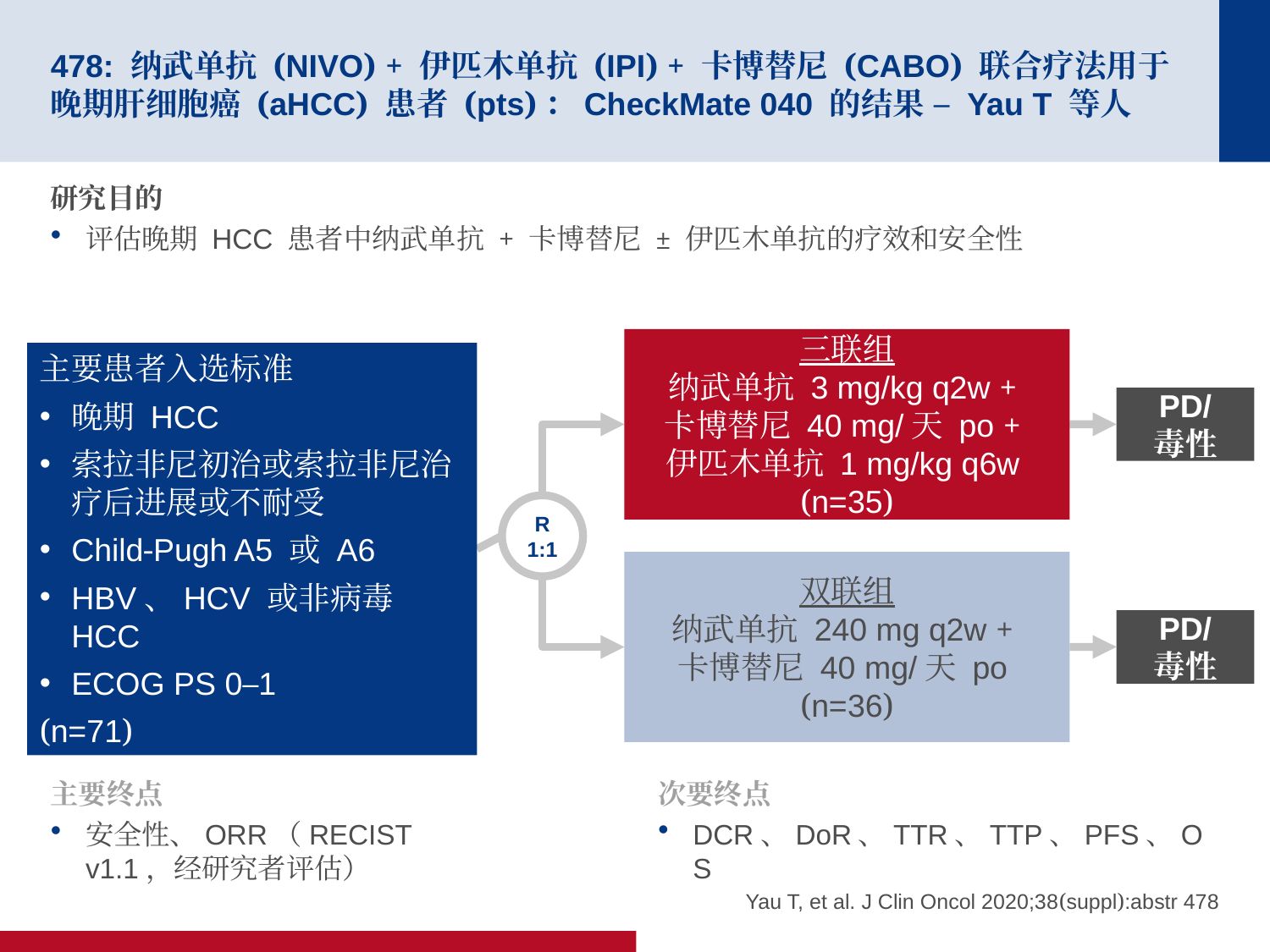

# 478: 纳武单抗 (NIVO) + 伊匹木单抗 (IPI) + 卡博替尼 (CABO) 联合疗法用于晚期肝细胞癌 (aHCC) 患者 (pts)：CheckMate 040 的结果 – Yau T 等人
研究目的
评估晚期 HCC 患者中纳武单抗 + 卡博替尼 ± 伊匹木单抗的疗效和安全性
三联组
纳武单抗 3 mg/kg q2w +
卡博替尼 40 mg/天 po +
伊匹木单抗 1 mg/kg q6w
(n=35)
主要患者入选标准
晚期 HCC
索拉非尼初治或索拉非尼治疗后进展或不耐受
Child-Pugh A5 或 A6
HBV、HCV 或非病毒 HCC
ECOG PS 0–1
(n=71)
PD/
毒性
R
1:1
双联组
纳武单抗 240 mg q2w +
卡博替尼 40 mg/天 po
(n=36)
PD/
毒性
主要终点
安全性、ORR（RECIST v1.1，经研究者评估）
次要终点
DCR、DoR、TTR、TTP、PFS、OS
Yau T, et al. J Clin Oncol 2020;38(suppl):abstr 478